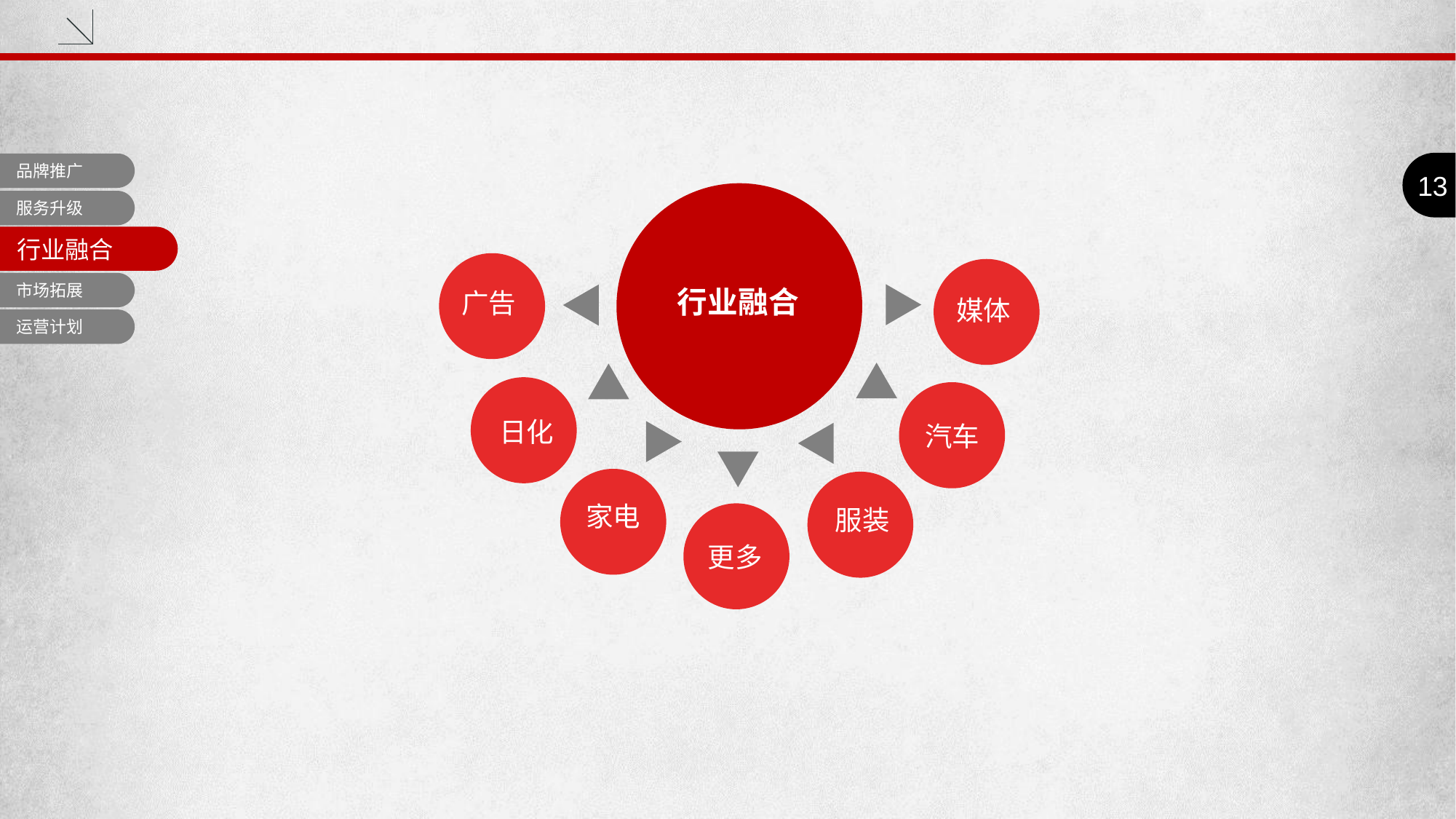

13

品牌推广

行业融合

服务升级

行业融合

广告

媒体

市场拓展

运营计划

日化

汽车

家电

服装

更多